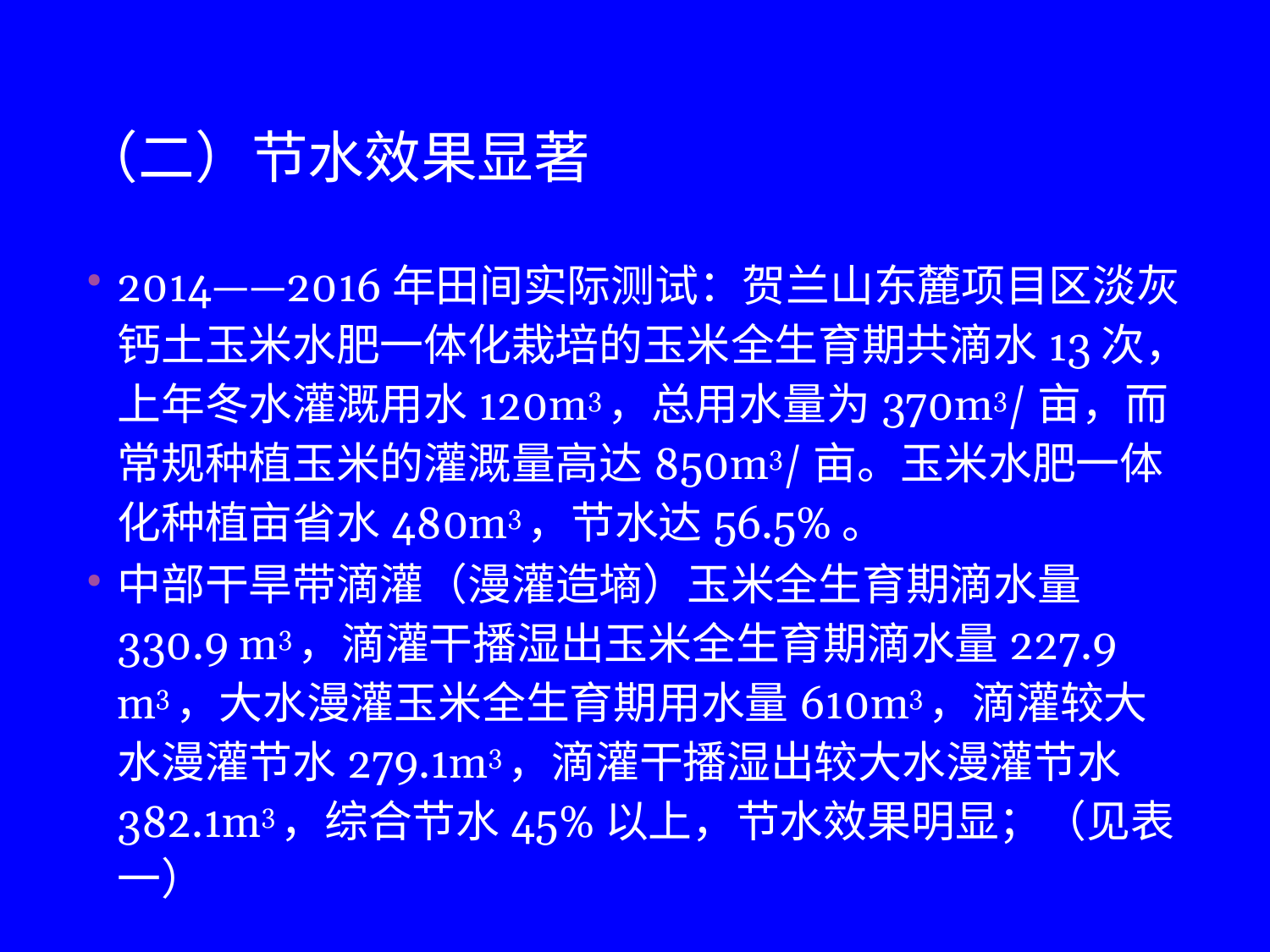

# （二）节水效果显著
2014——2016年田间实际测试：贺兰山东麓项目区淡灰钙土玉米水肥一体化栽培的玉米全生育期共滴水13次，上年冬水灌溉用水120m3，总用水量为370m3/亩，而常规种植玉米的灌溉量高达850m3/亩。玉米水肥一体化种植亩省水480m3，节水达56.5%。
中部干旱带滴灌（漫灌造墒）玉米全生育期滴水量330.9 m3，滴灌干播湿出玉米全生育期滴水量227.9 m3，大水漫灌玉米全生育期用水量610m3，滴灌较大水漫灌节水279.1m3，滴灌干播湿出较大水漫灌节水382.1m3，综合节水45%以上，节水效果明显；（见表一）